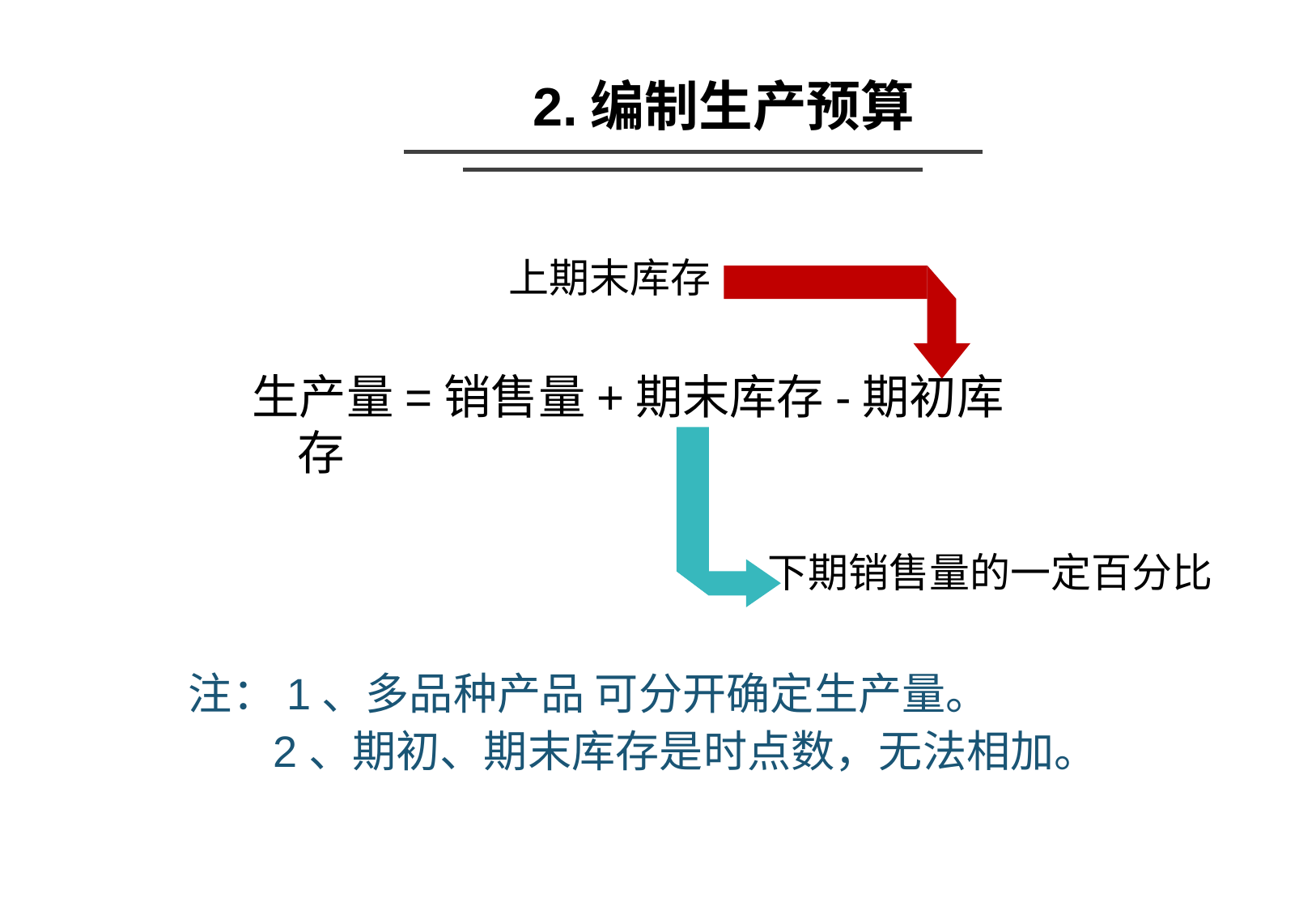

2.编制生产预算

上期末库存

生产量=销售量+期末库存-期初库存

下期销售量的一定百分比
注：1、多品种产品 可分开确定生产量。
       2、期初、期末库存是时点数，无法相加。